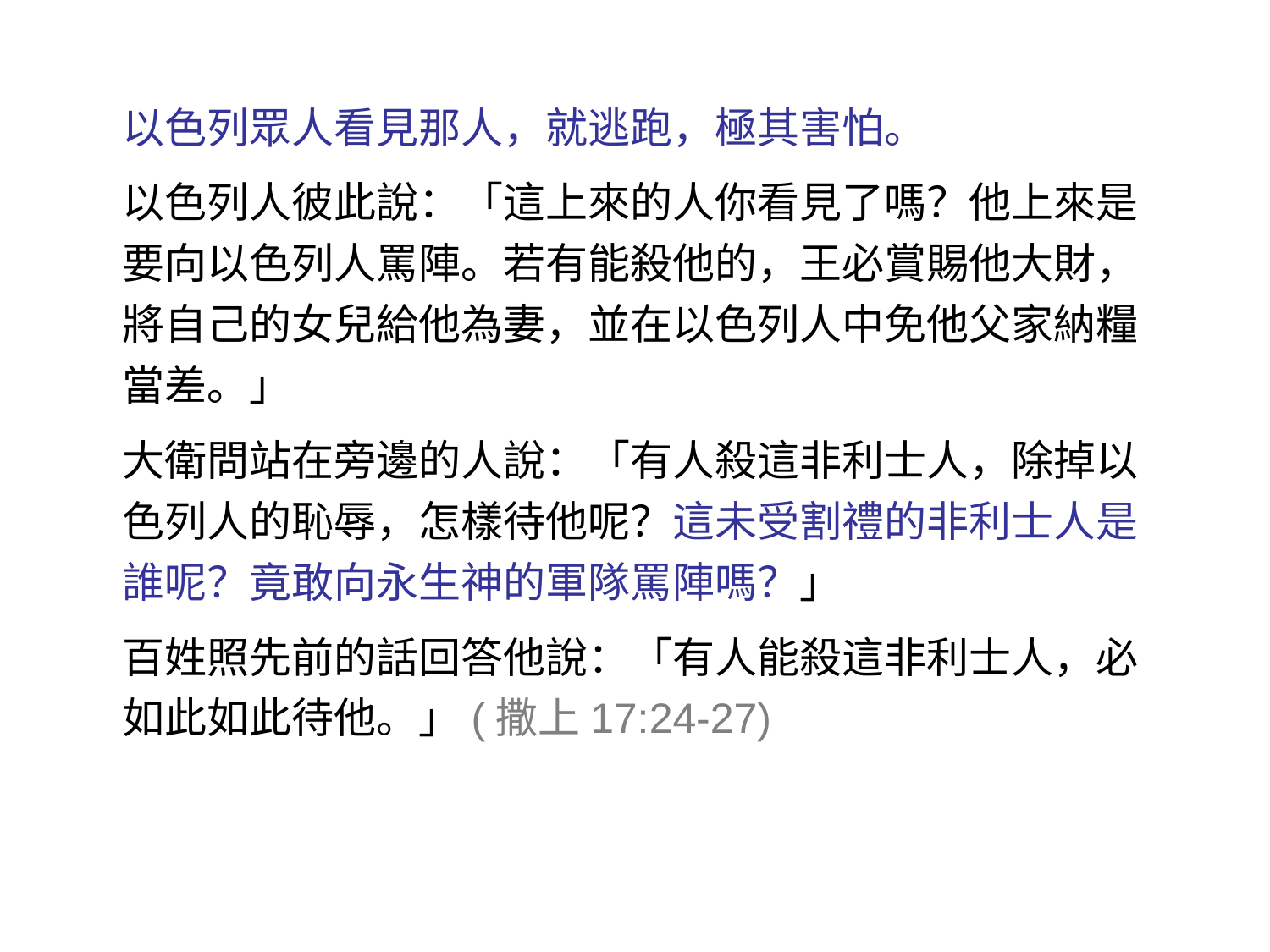

以色列眾人看見那人，就逃跑，極其害怕。
以色列人彼此說：「這上來的人你看見了嗎？他上來是要向以色列人罵陣。若有能殺他的，王必賞賜他大財，將自己的女兒給他為妻，並在以色列人中免他父家納糧當差。」
大衛問站在旁邊的人說：「有人殺這非利士人，除掉以色列人的恥辱，怎樣待他呢？這未受割禮的非利士人是誰呢？竟敢向永生神的軍隊罵陣嗎？」
百姓照先前的話回答他說：「有人能殺這非利士人，必如此如此待他。」(撒上17:24-27)